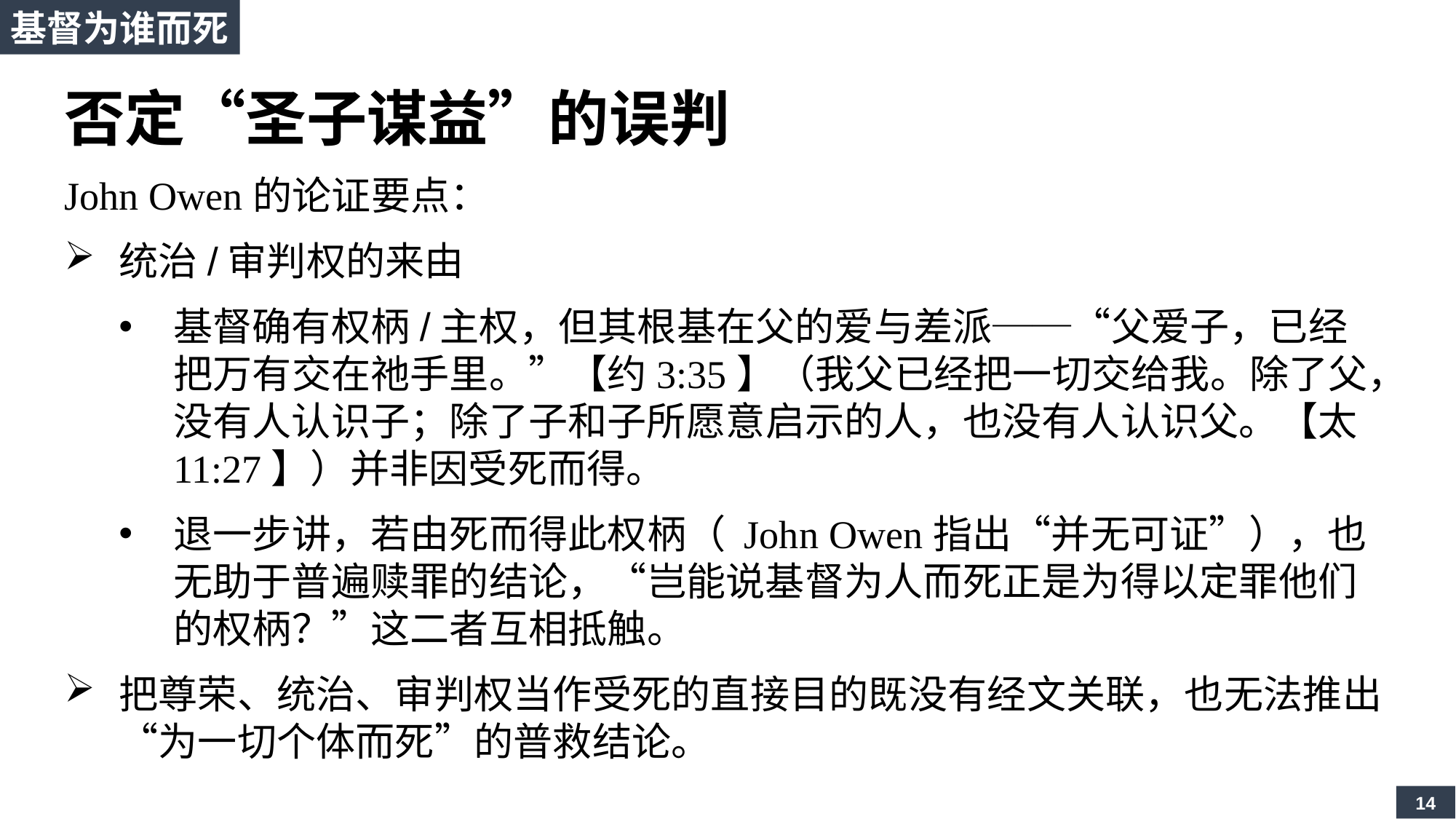

基督为谁而死
否定“圣子谋益”的误判
John Owen的论证要点：
统治/审判权的来由
基督确有权柄/主权，但其根基在父的爱与差派──“父爱子，已经把万有交在祂手里。”【约3:35】（我父已经把一切交给我。除了父，没有人认识子；除了子和子所愿意启示的人，也没有人认识父。【太11:27】）并非因受死而得。
退一步讲，若由死而得此权柄（ John Owen指出“并无可证”），也无助于普遍赎罪的结论，“岂能说基督为人而死正是为得以定罪他们的权柄？”这二者互相抵触。
把尊荣、统治、审判权当作受死的直接目的既没有经文关联，也无法推出“为一切个体而死”的普救结论。
14